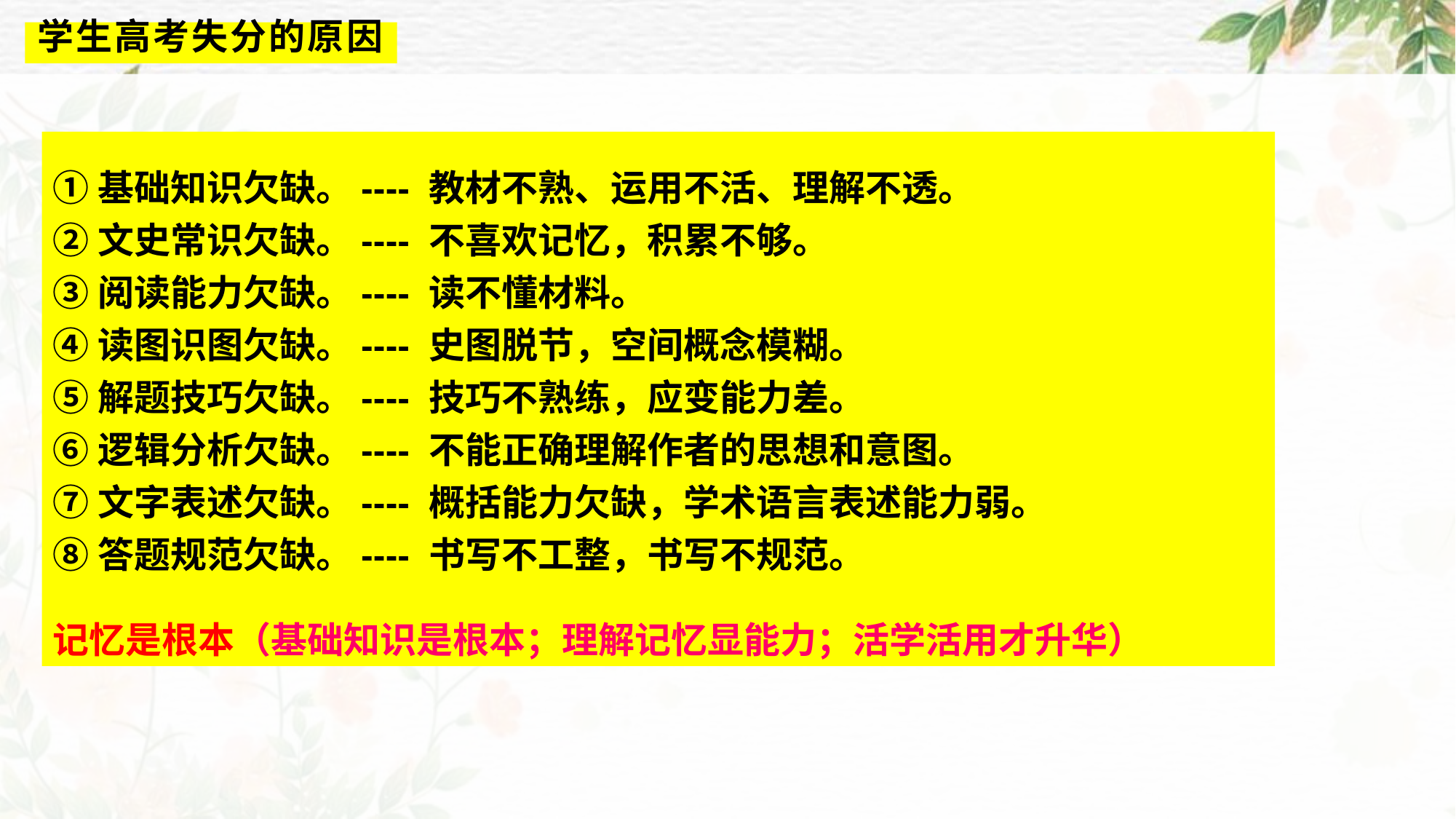

学生高考失分的原因

①基础知识欠缺。---- 教材不熟、运用不活、理解不透。

②文史常识欠缺。---- 不喜欢记忆，积累不够。

③阅读能力欠缺。---- 读不懂材料。

④读图识图欠缺。---- 史图脱节，空间概念模糊。

⑤解题技巧欠缺。---- 技巧不熟练，应变能力差。

⑥逻辑分析欠缺。---- 不能正确理解作者的思想和意图。

⑦文字表述欠缺。---- 概括能力欠缺，学术语言表述能力弱。

⑧答题规范欠缺。---- 书写不工整，书写不规范。

记忆是根本（基础知识是根本；理解记忆显能力；活学活用才升华）